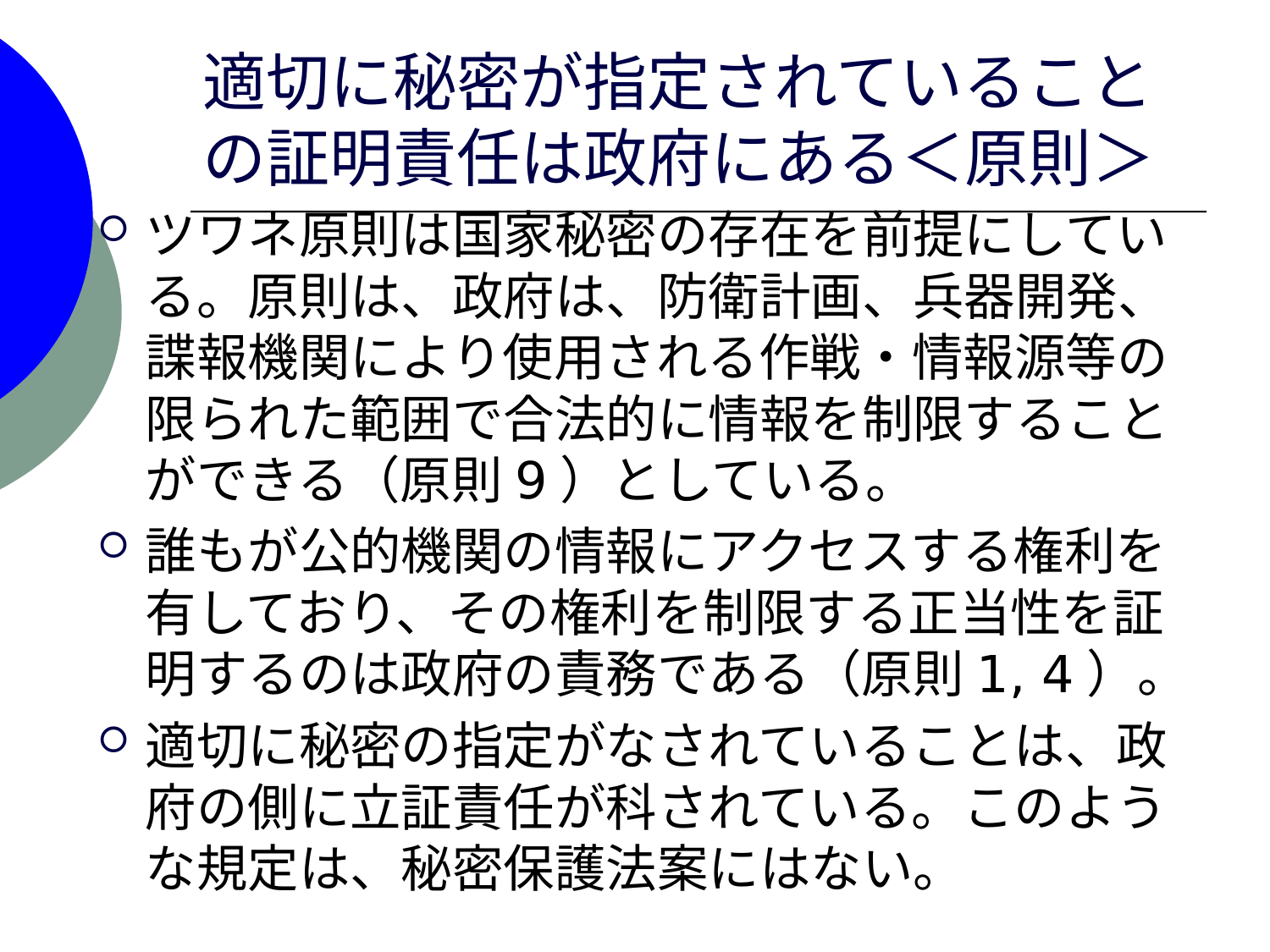

# 適切に秘密が指定されていることの証明責任は政府にある＜原則＞
ツワネ原則は国家秘密の存在を前提にしている。原則は、政府は、防衛計画、兵器開発、諜報機関により使用される作戦・情報源等の限られた範囲で合法的に情報を制限することができる（原則9）としている。
誰もが公的機関の情報にアクセスする権利を有しており、その権利を制限する正当性を証明するのは政府の責務である（原則1, 4）。
適切に秘密の指定がなされていることは、政府の側に立証責任が科されている。このような規定は、秘密保護法案にはない。